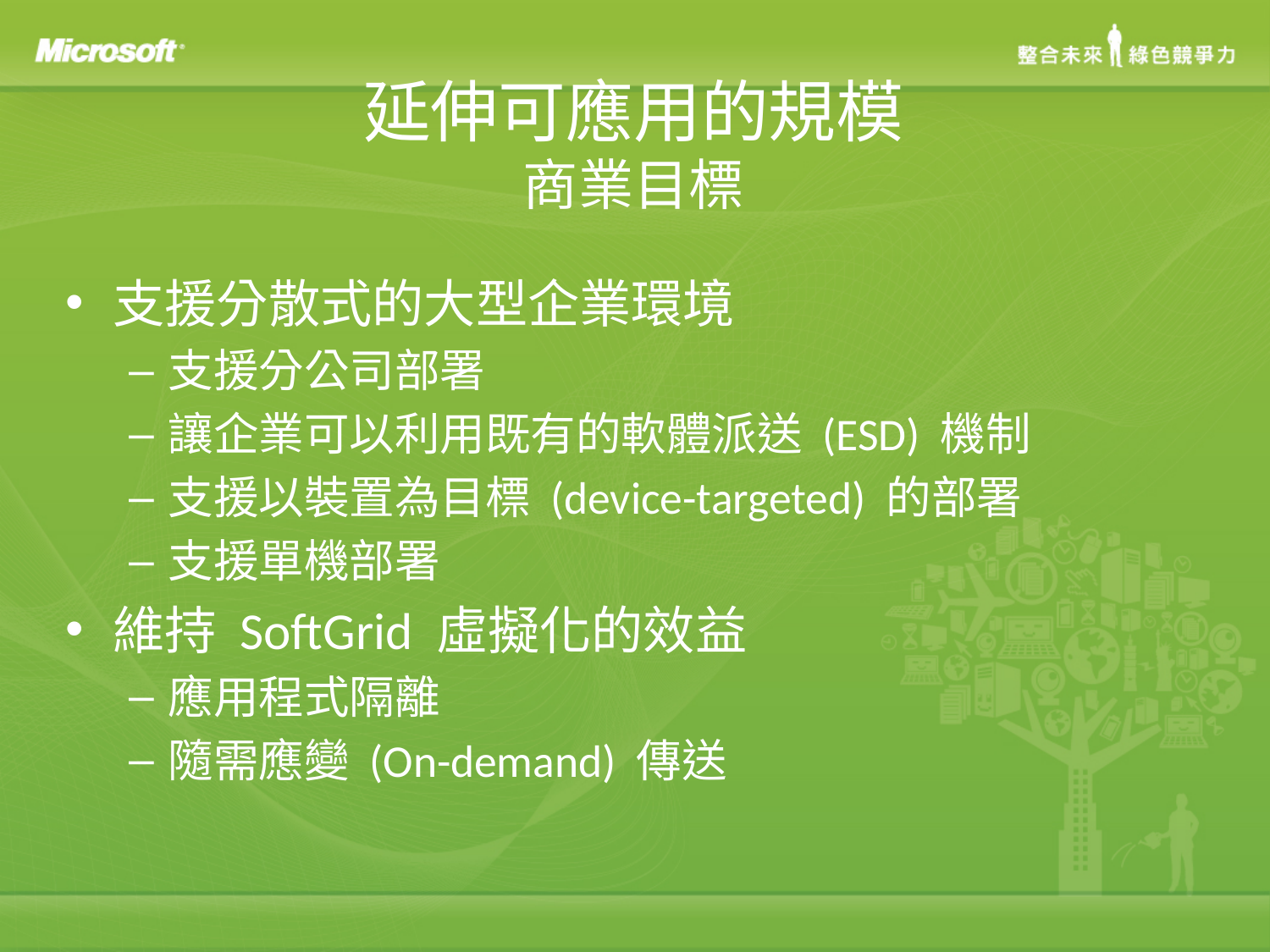

# 延伸可應用的規模 商業目標
支援分散式的大型企業環境
支援分公司部署
讓企業可以利用既有的軟體派送 (ESD) 機制
支援以裝置為目標 (device-targeted) 的部署
支援單機部署
維持 SoftGrid 虛擬化的效益
應用程式隔離
隨需應變 (On-demand) 傳送